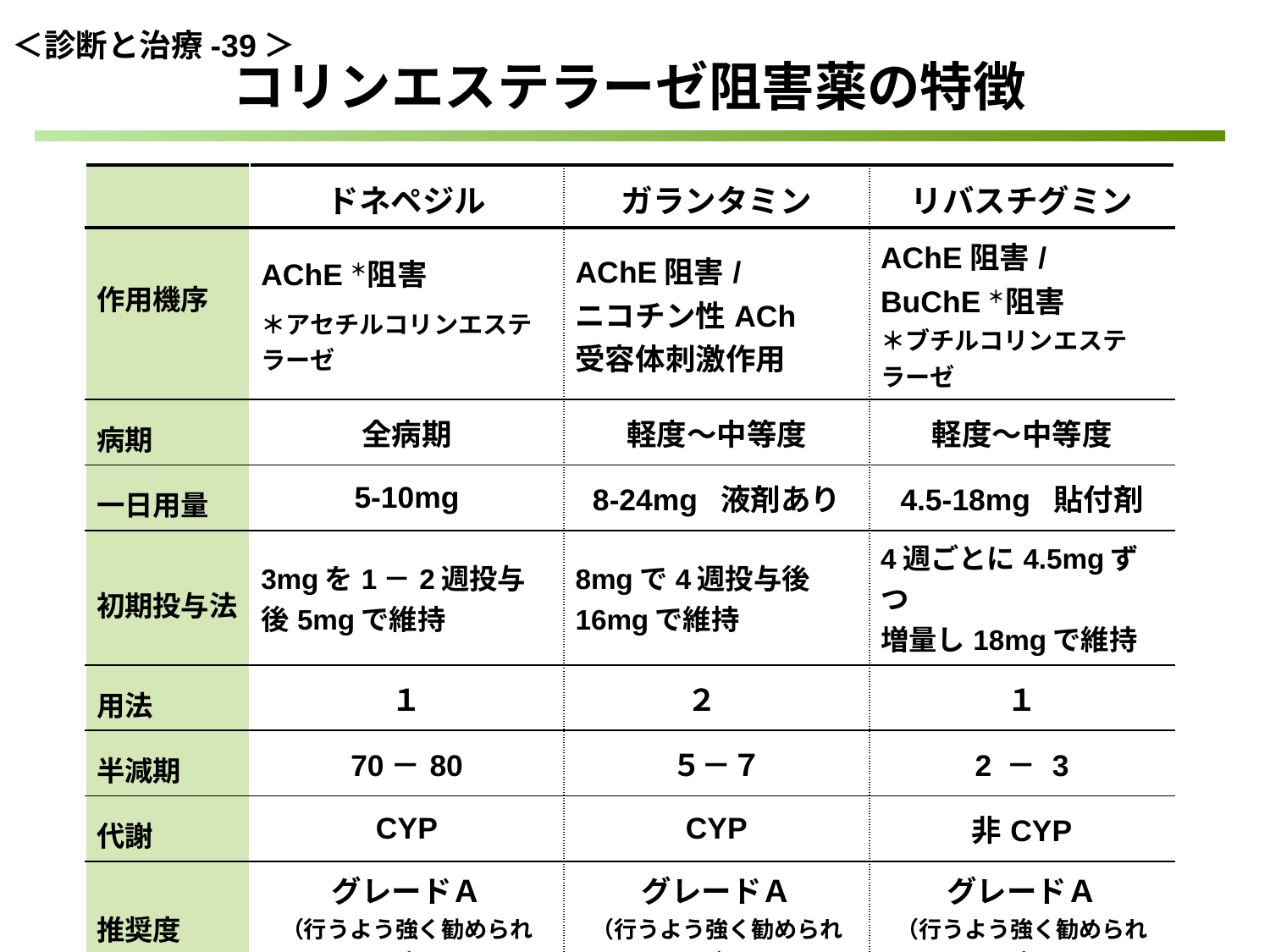

＜診断と治療-39＞
コリンエステラーゼ阻害薬の特徴

|  | ドネペジル | ガランタミン | リバスチグミン |
| --- | --- | --- | --- |
| 作用機序 | AChE＊阻害 ＊アセチルコリンエステラーゼ | AChE阻害/ ニコチン性ACh 受容体刺激作用 | AChE阻害/ BuChE＊阻害 ＊ブチルコリンエステラーゼ |
| 病期 | 全病期 | 軽度～中等度 | 軽度～中等度 |
| 一日用量 | 5-10mg | 8-24mg　液剤あり | 4.5-18mg　貼付剤 |
| 初期投与法 | 3mgを1－2週投与後5mgで維持 | 8mgで4週投与後16mgで維持 | 4週ごとに4.5mgずつ 増量し18mgで維持 |
| 用法 | １ | ２ | １ |
| 半減期 | 70－80 | ５－７ | 2 － 3 |
| 代謝 | CYP | CYP | 非CYP |
| 推奨度 | グレードＡ （行うよう強く勧められる） | グレードＡ （行うよう強く勧められる） | グレードＡ （行うよう強く勧められる） |
| その他 | DLBが適応（2014） |  | １ステップ漸増法が が承認（2015） |